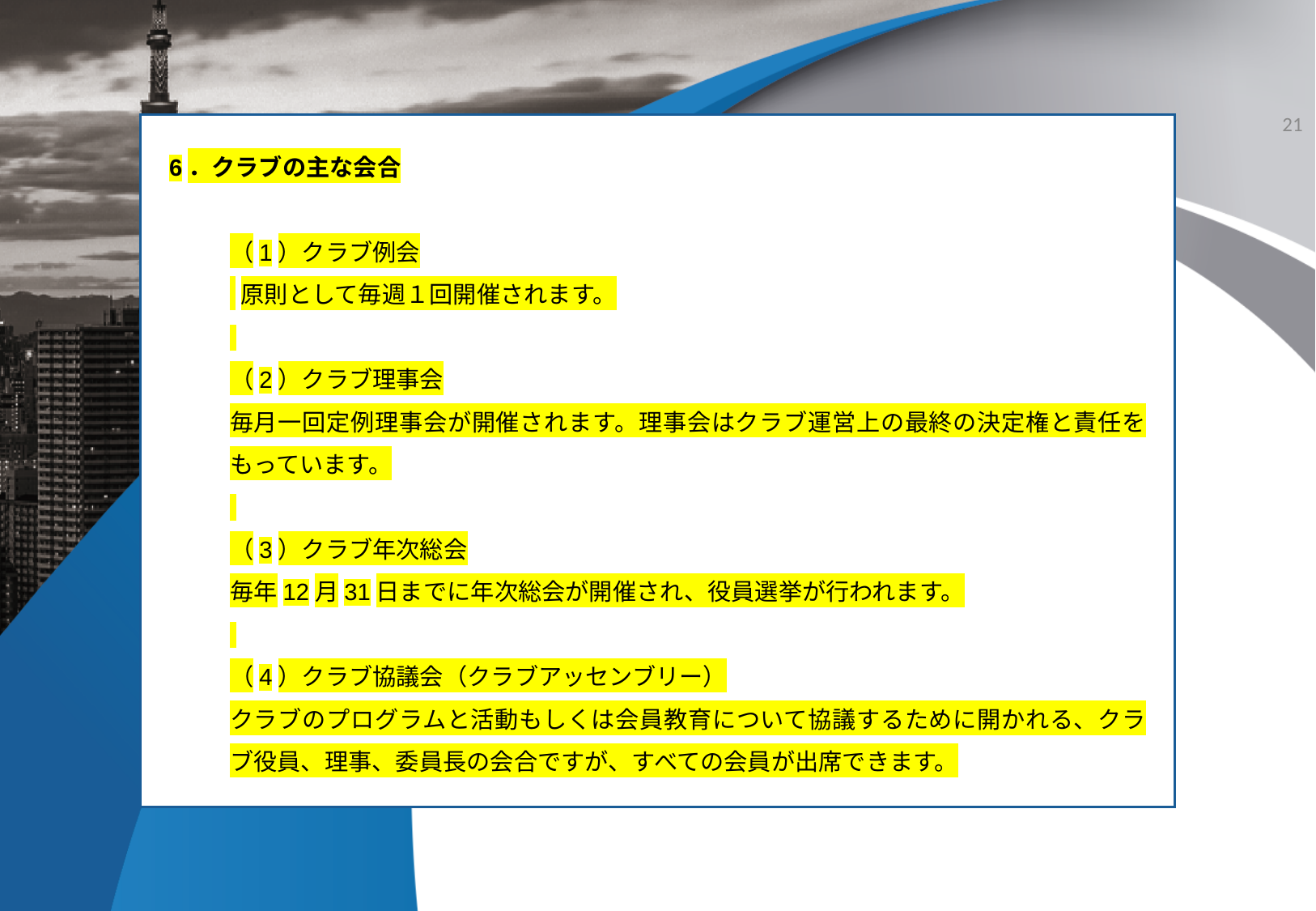

21
6．クラブの主な会合

（1）クラブ例会
 原則として毎週１回開催されます。

（2）クラブ理事会
毎月一回定例理事会が開催されます。理事会はクラブ運営上の最終の決定権と責任をもっています。

（3）クラブ年次総会
毎年12月31日までに年次総会が開催され、役員選挙が行われます。

（4）クラブ協議会（クラブアッセンブリー）
クラブのプログラムと活動もしくは会員教育について協議するために開かれる、クラブ役員、理事、委員長の会合ですが、すべての会員が出席できます。